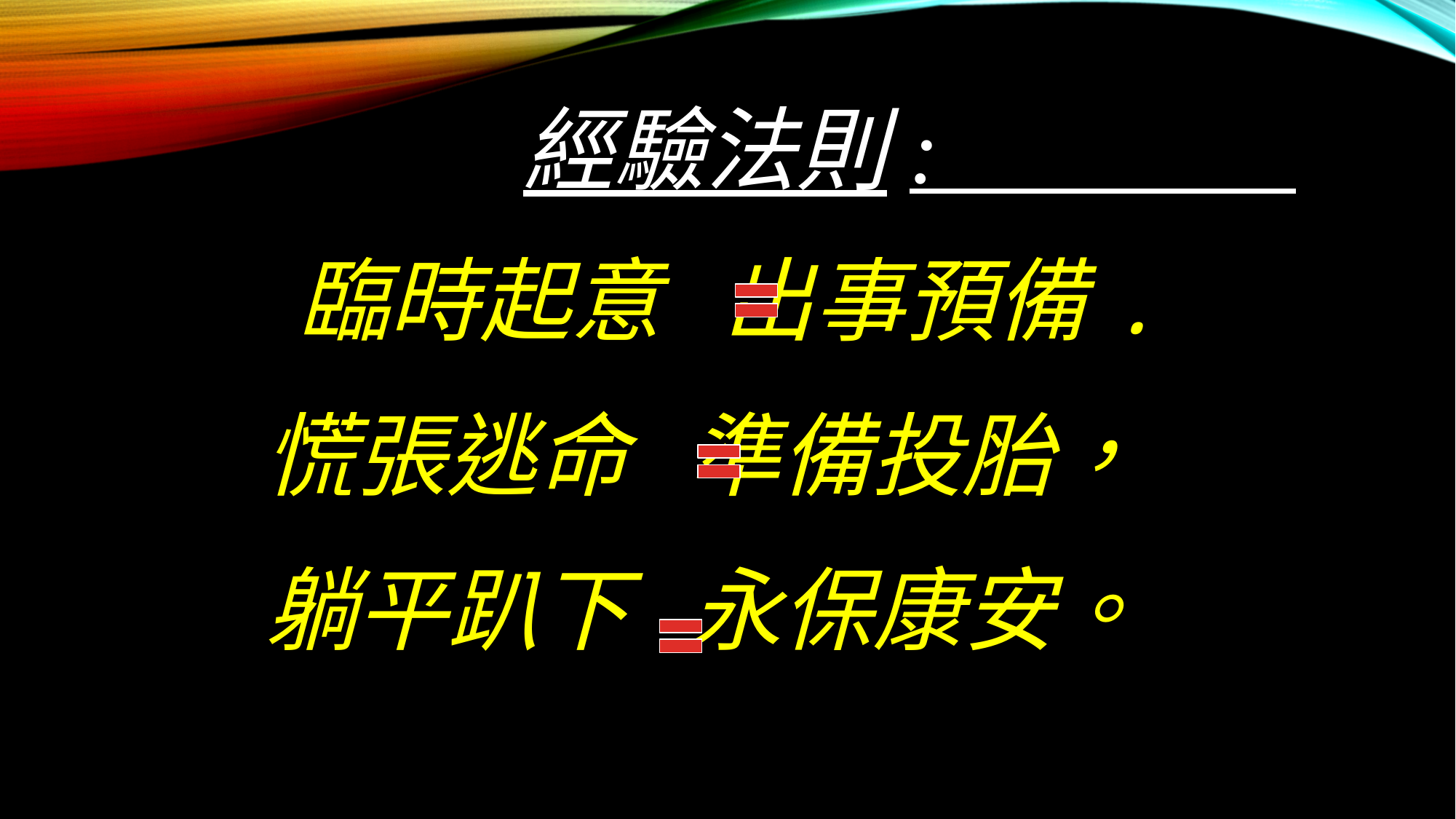

經驗法則:

　　  臨時起意     出事預備.
     慌張逃命   準備投胎，
 躺平趴下   永保康安。